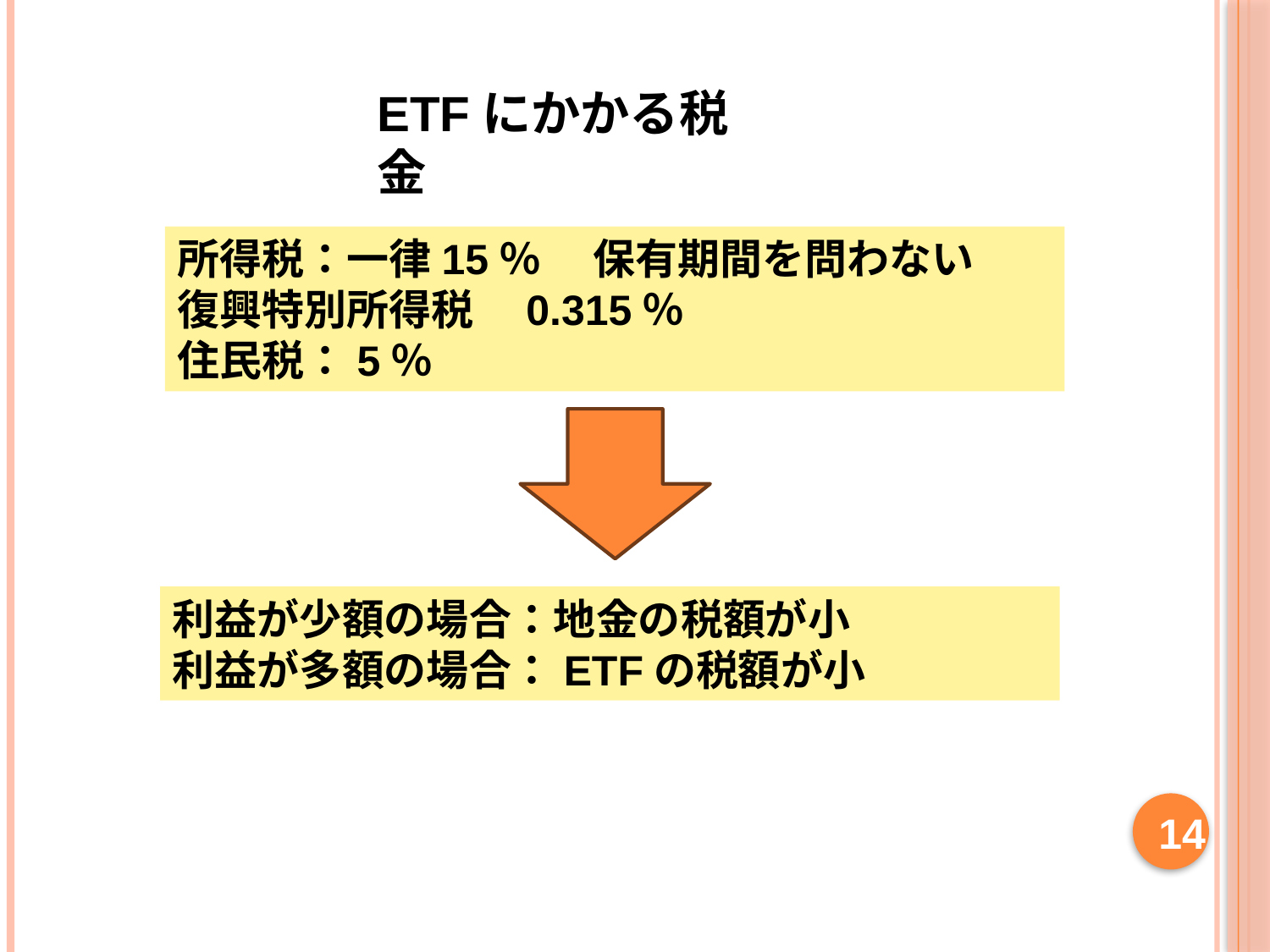

ETFにかかる税金
所得税：一律15％ 　保有期間を問わない
復興特別所得税　0.315％
住民税：5％

利益が少額の場合：地金の税額が小
利益が多額の場合：ETFの税額が小
14